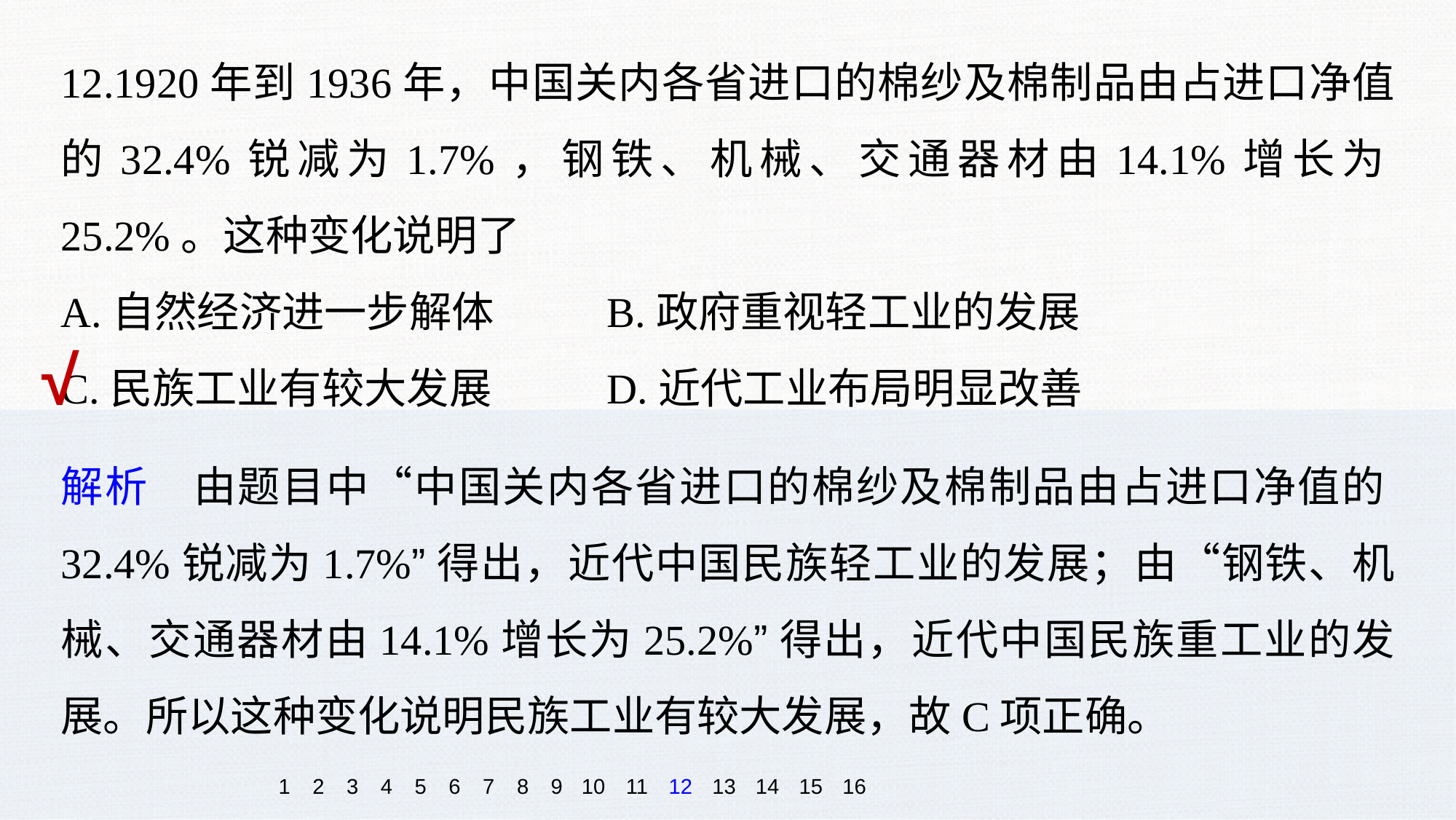

12.1920年到1936年，中国关内各省进口的棉纱及棉制品由占进口净值的32.4%锐减为1.7%，钢铁、机械、交通器材由14.1%增长为25.2%。这种变化说明了
A.自然经济进一步解体		B.政府重视轻工业的发展
C.民族工业有较大发展		D.近代工业布局明显改善
√
解析　由题目中“中国关内各省进口的棉纱及棉制品由占进口净值的32.4%锐减为1.7%”得出，近代中国民族轻工业的发展；由“钢铁、机械、交通器材由14.1%增长为25.2%”得出，近代中国民族重工业的发展。所以这种变化说明民族工业有较大发展，故C项正确。
1
2
3
4
5
6
7
8
9
10
11
12
13
14
15
16